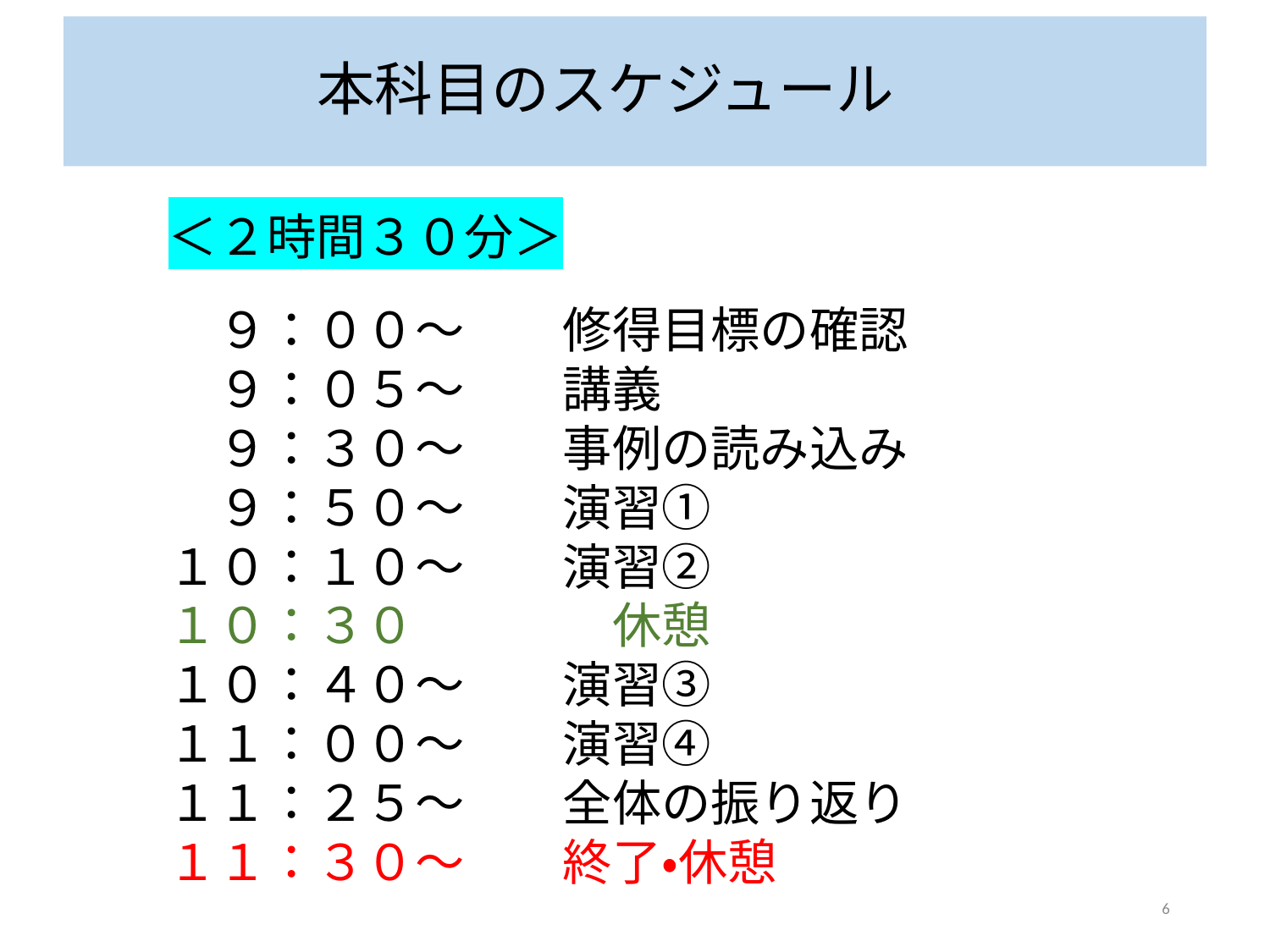

# 本科目のスケジュール
＜２時間３０分＞

　９：００～　　修得目標の確認
　９：０５～　　講義
　９：３０～　　事例の読み込み
　９：５０～　　演習①
１０：１０～　　演習②
１０：３０　　　　休憩
１０：４０～　　演習③
１１：００～　　演習④
１１：２５～　　全体の振り返り
１１：３０～　　終了・休憩
6